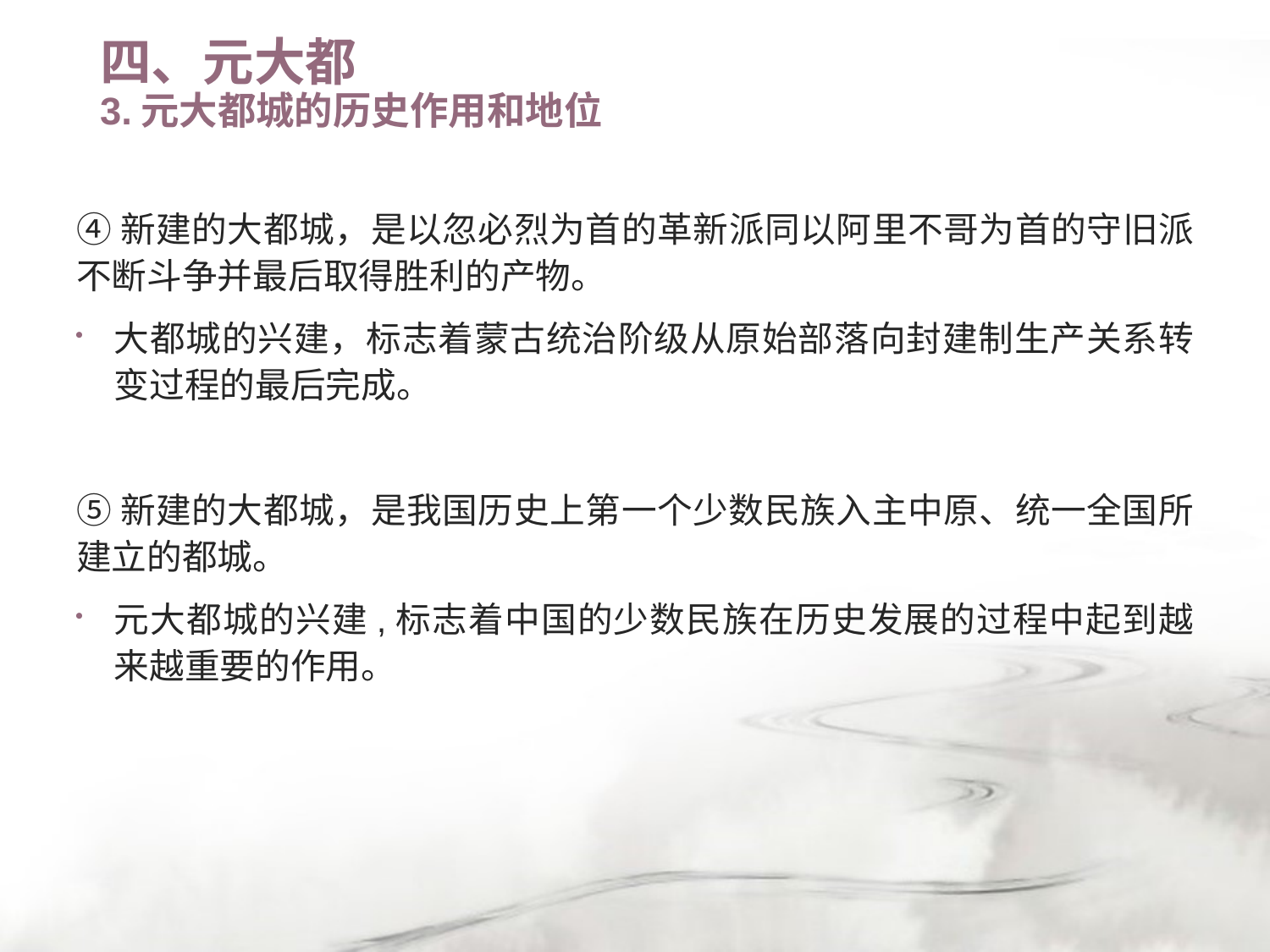

# 四、元大都 3.元大都城的历史作用和地位
④新建的大都城，是以忽必烈为首的革新派同以阿里不哥为首的守旧派不断斗争并最后取得胜利的产物。
大都城的兴建，标志着蒙古统治阶级从原始部落向封建制生产关系转变过程的最后完成。

⑤新建的大都城，是我国历史上第一个少数民族入主中原、统一全国所建立的都城。
元大都城的兴建,标志着中国的少数民族在历史发展的过程中起到越来越重要的作用。